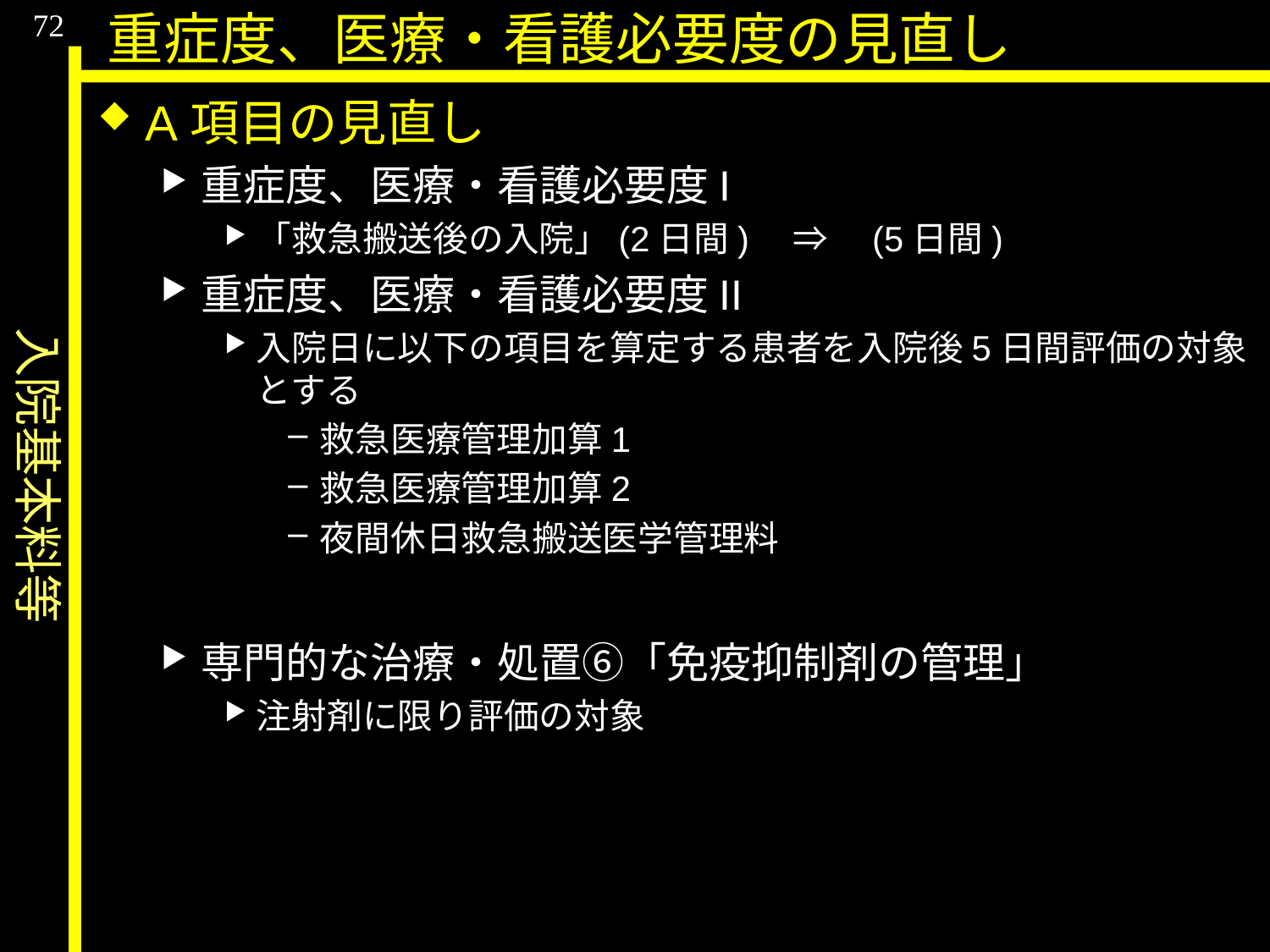

入院基本料等
72
重症度、医療・看護必要度の見直し

A項目の見直し
重症度、医療・看護必要度I
「救急搬送後の入院」(2日間)　⇒　(5日間)
重症度、医療・看護必要度II
入院日に以下の項目を算定する患者を入院後5日間評価の対象とする
救急医療管理加算1
救急医療管理加算2
夜間休日救急搬送医学管理料

専門的な治療・処置⑥「免疫抑制剤の管理」
注射剤に限り評価の対象